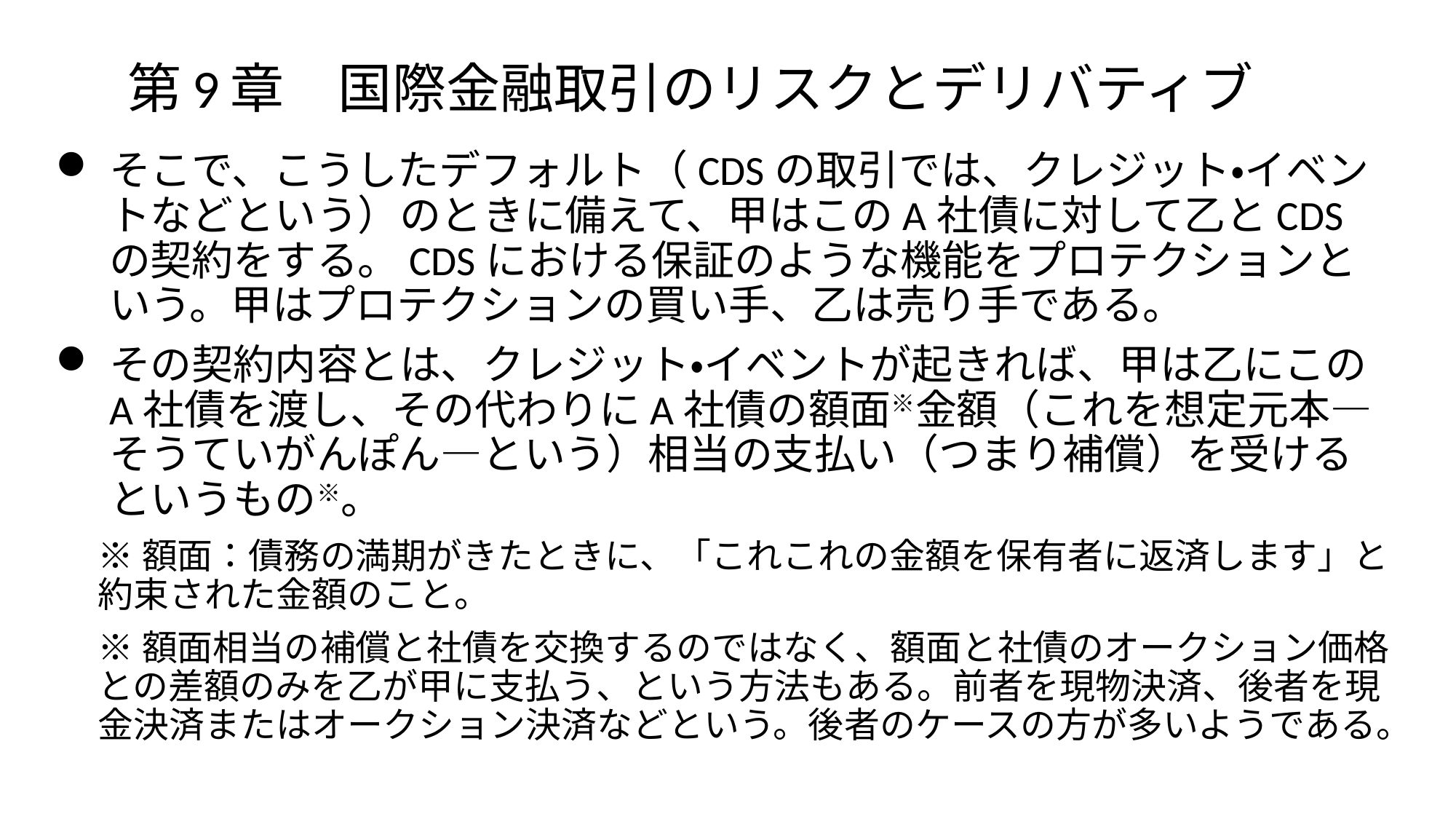

# 第9章　国際金融取引のリスクとデリバティブ
そこで、こうしたデフォルト（CDSの取引では、クレジット・イベントなどという）のときに備えて、甲はこのA社債に対して乙とCDSの契約をする。CDSにおける保証のような機能をプロテクションという。甲はプロテクションの買い手、乙は売り手である。
その契約内容とは、クレジット・イベントが起きれば、甲は乙にこのA社債を渡し、その代わりにA社債の額面※金額（これを想定元本—そうていがんぽん—という）相当の支払い（つまり補償）を受けるというもの※。
※額面：債務の満期がきたときに、「これこれの金額を保有者に返済します」と約束された金額のこと。
※額面相当の補償と社債を交換するのではなく、額面と社債のオークション価格との差額のみを乙が甲に支払う、という方法もある。前者を現物決済、後者を現金決済またはオークション決済などという。後者のケースの方が多いようである。